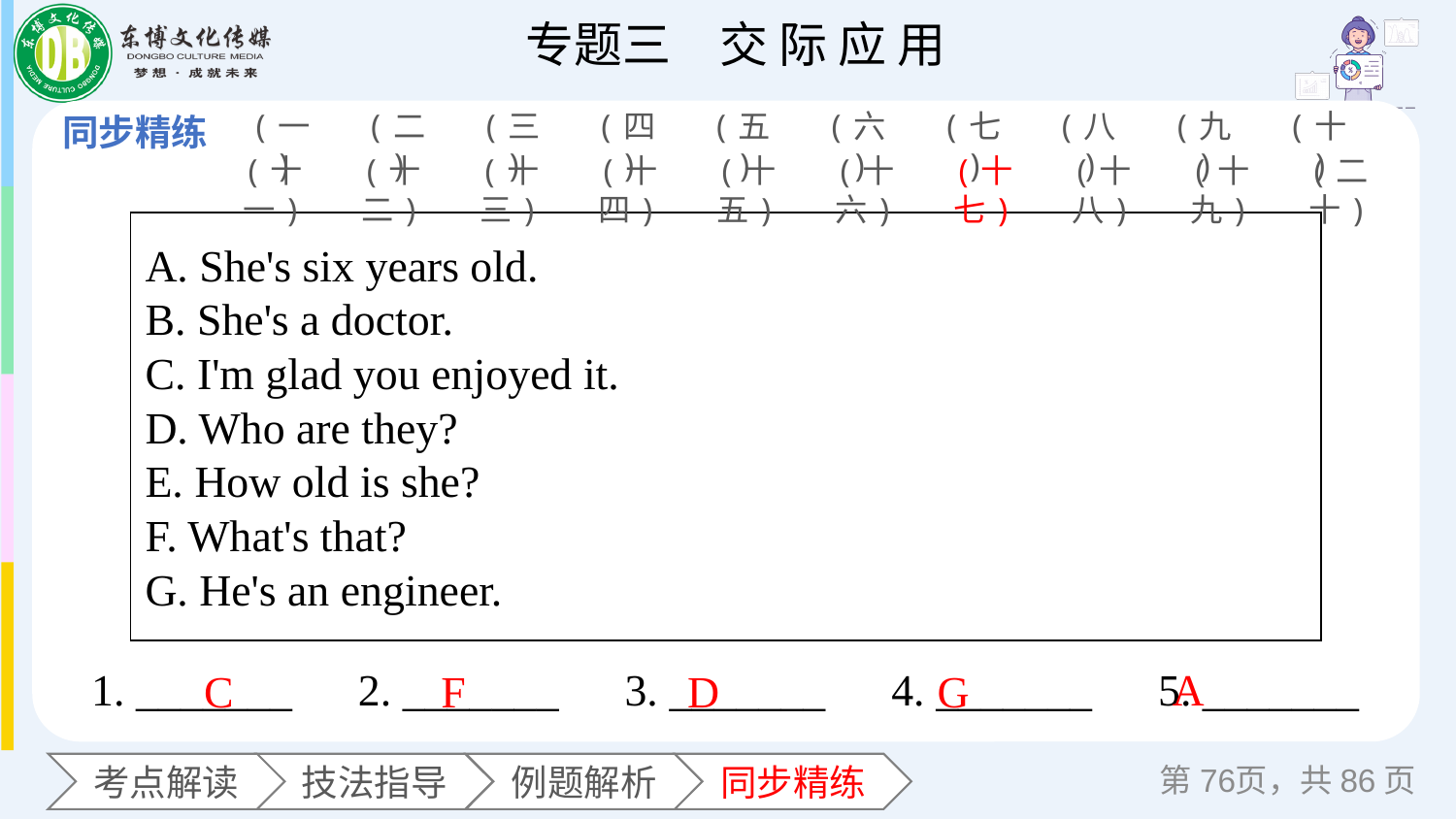

(一)
(二)
(三)
(四)
(五)
(六)
(七)
(八)
(九)
(十)
(十一)
(十二)
(十三)
(十四)
(十五)
(十六)
(十七)
(十八)
(十九)
(二十)
| A. She's six years old. B. She's a doctor. C. I'm glad you enjoyed it. D. Who are they? E. How old is she? F. What's that? G. He's an engineer. |
| --- |
1. _______　2. _______　3. _______　4. _______　5. _______
A
C
F
D
G
第76页，共86页